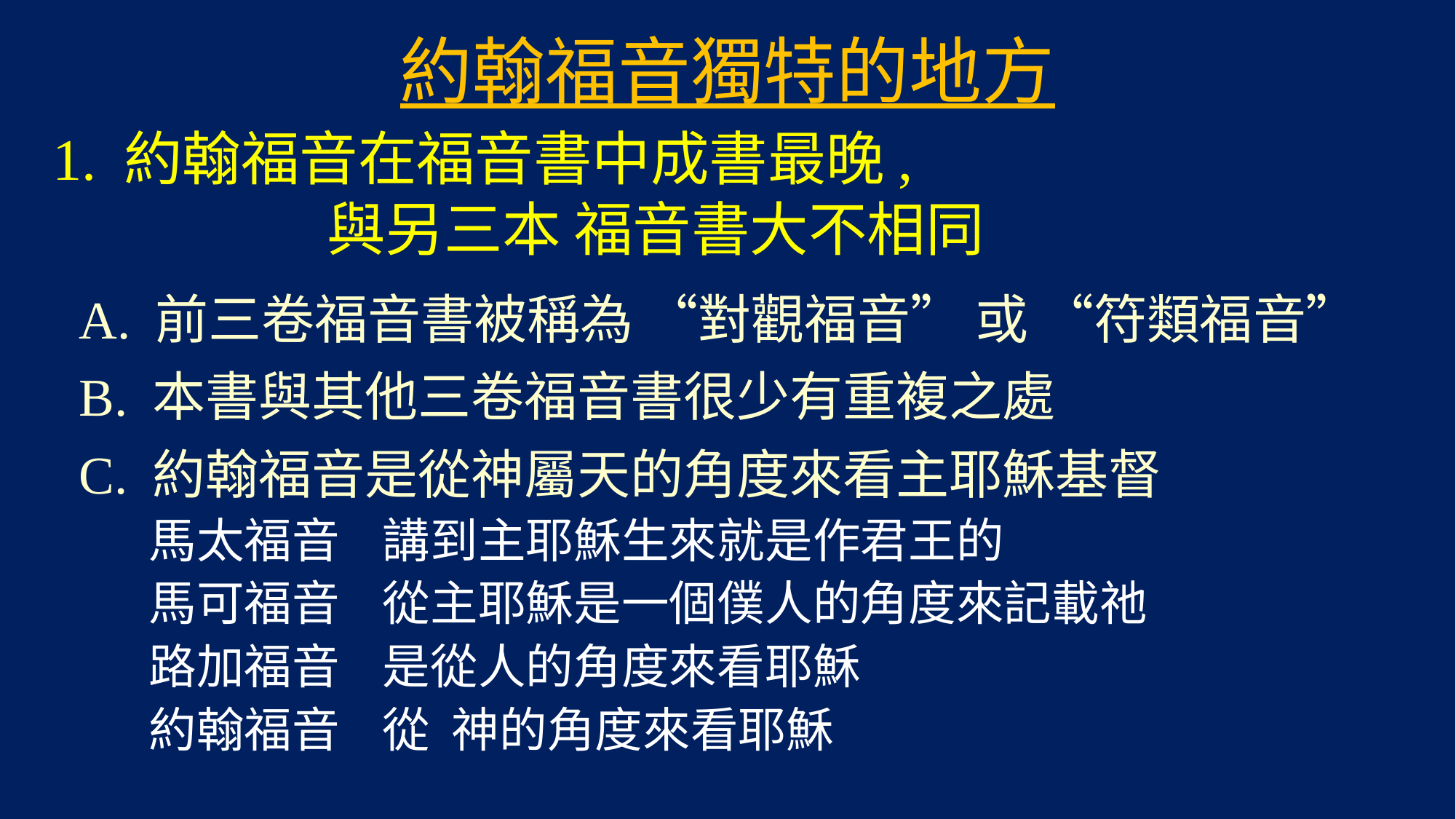

# 約翰福音獨特的地方
1. 約翰福音在福音書中成書最晚,
                    與另三本 福音書大不相同
  A. 前三卷福音書被稱為 “對觀福音” 或 “符類福音”
  B. 本書與其他三卷福音書很少有重複之處
  C. 約翰福音是從神屬天的角度來看主耶穌基督
        馬太福音    講到主耶穌生來就是作君王的
        馬可福音    從主耶穌是一個僕人的角度來記載祂
        路加福音    是從人的角度來看耶穌
        約翰福音    從  神的角度來看耶穌